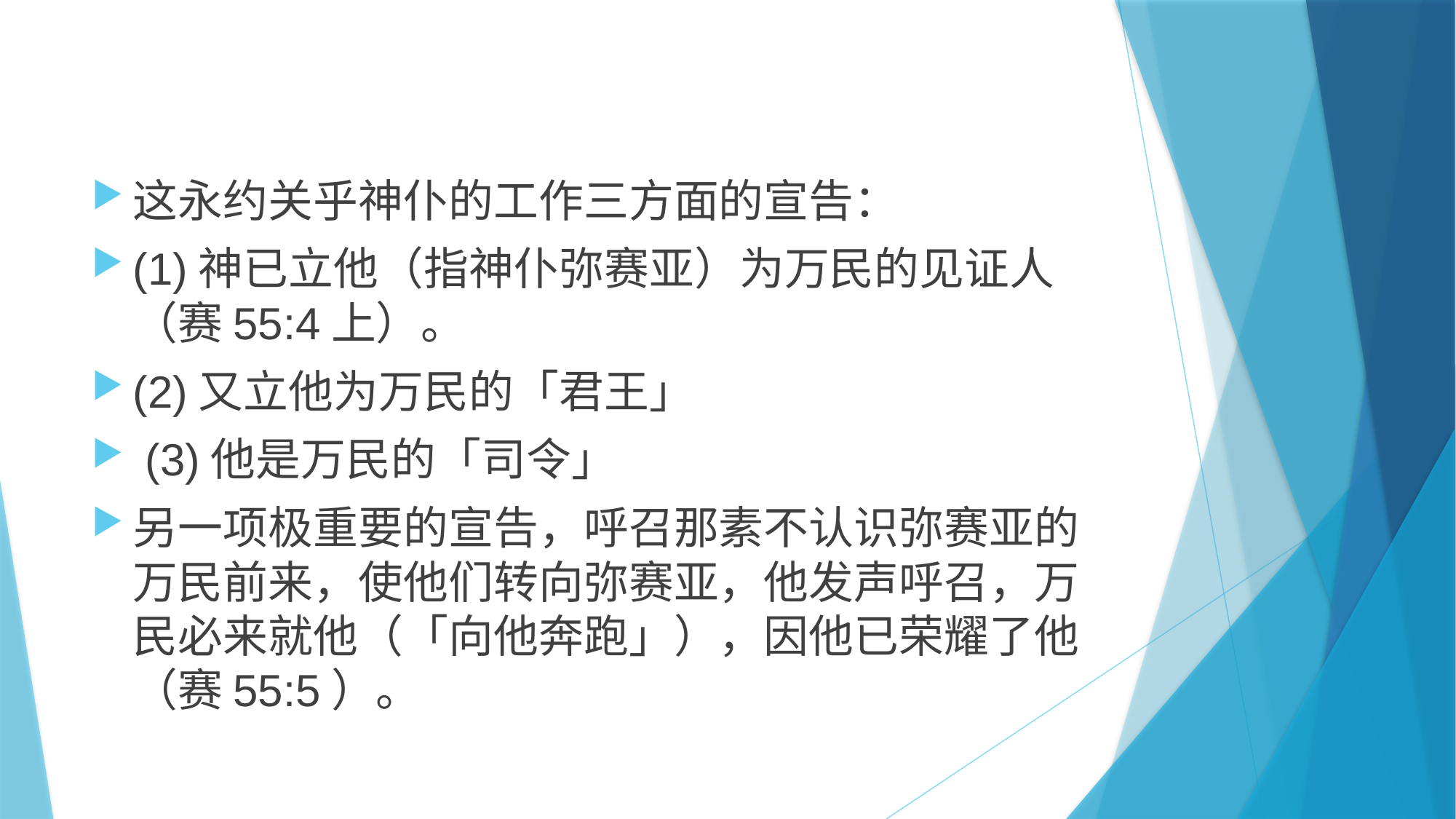

#
这永约关乎神仆的工作三方面的宣告：
(1)神已立他（指神仆弥赛亚）为万民的见证人（赛55:4上）。
(2)又立他为万民的「君王」
 (3)他是万民的「司令」
另一项极重要的宣告，呼召那素不认识弥赛亚的万民前来，使他们转向弥赛亚，他发声呼召，万民必来就他（「向他奔跑」），因他已荣耀了他（赛55:5）。